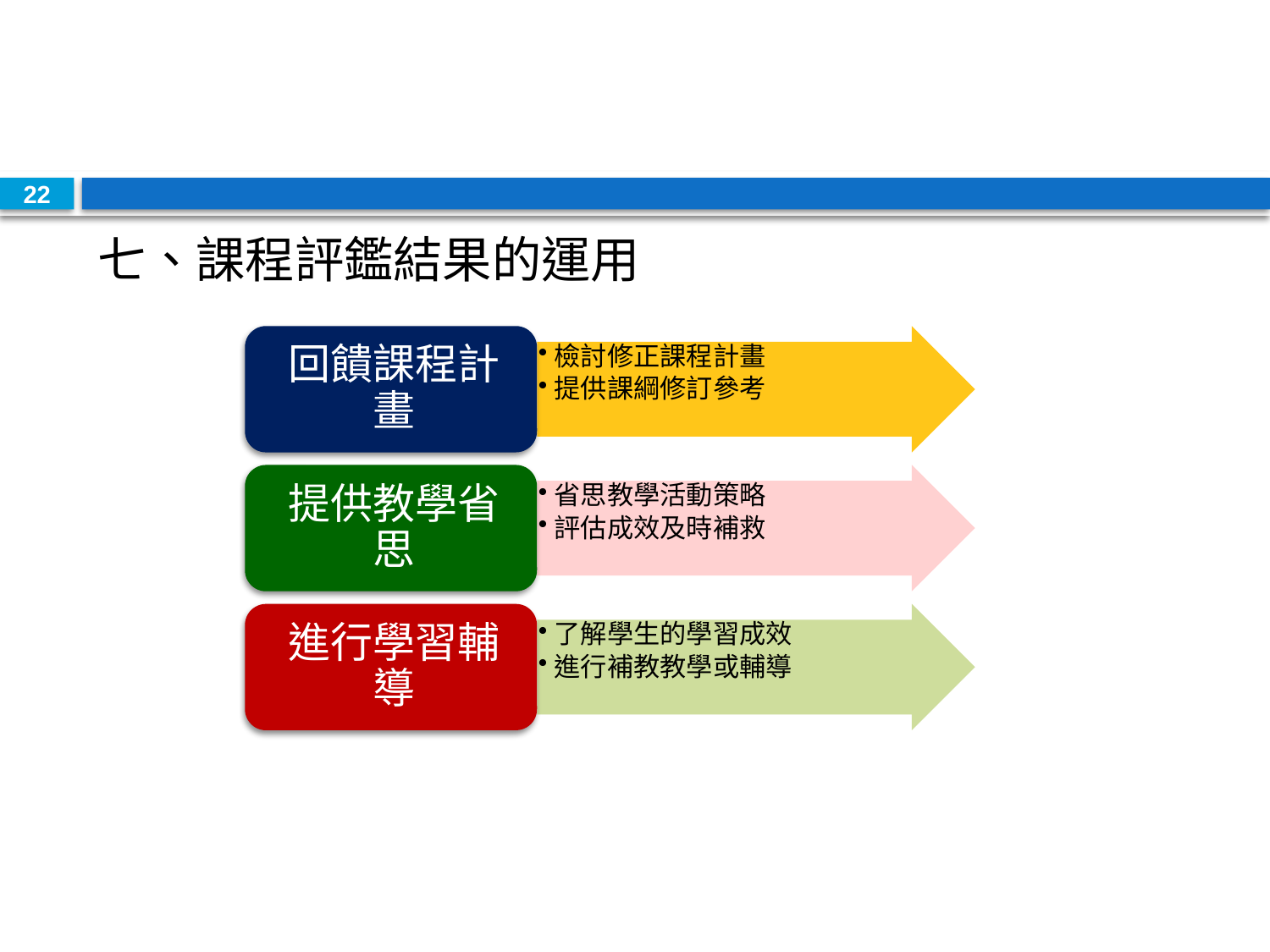

#
22
七、課程評鑑結果的運用
檢討修正課程計畫
提供課綱修訂參考
回饋課程計畫
省思教學活動策略
評估成效及時補救
提供教學省思
了解學生的學習成效
進行補教教學或輔導
進行學習輔導